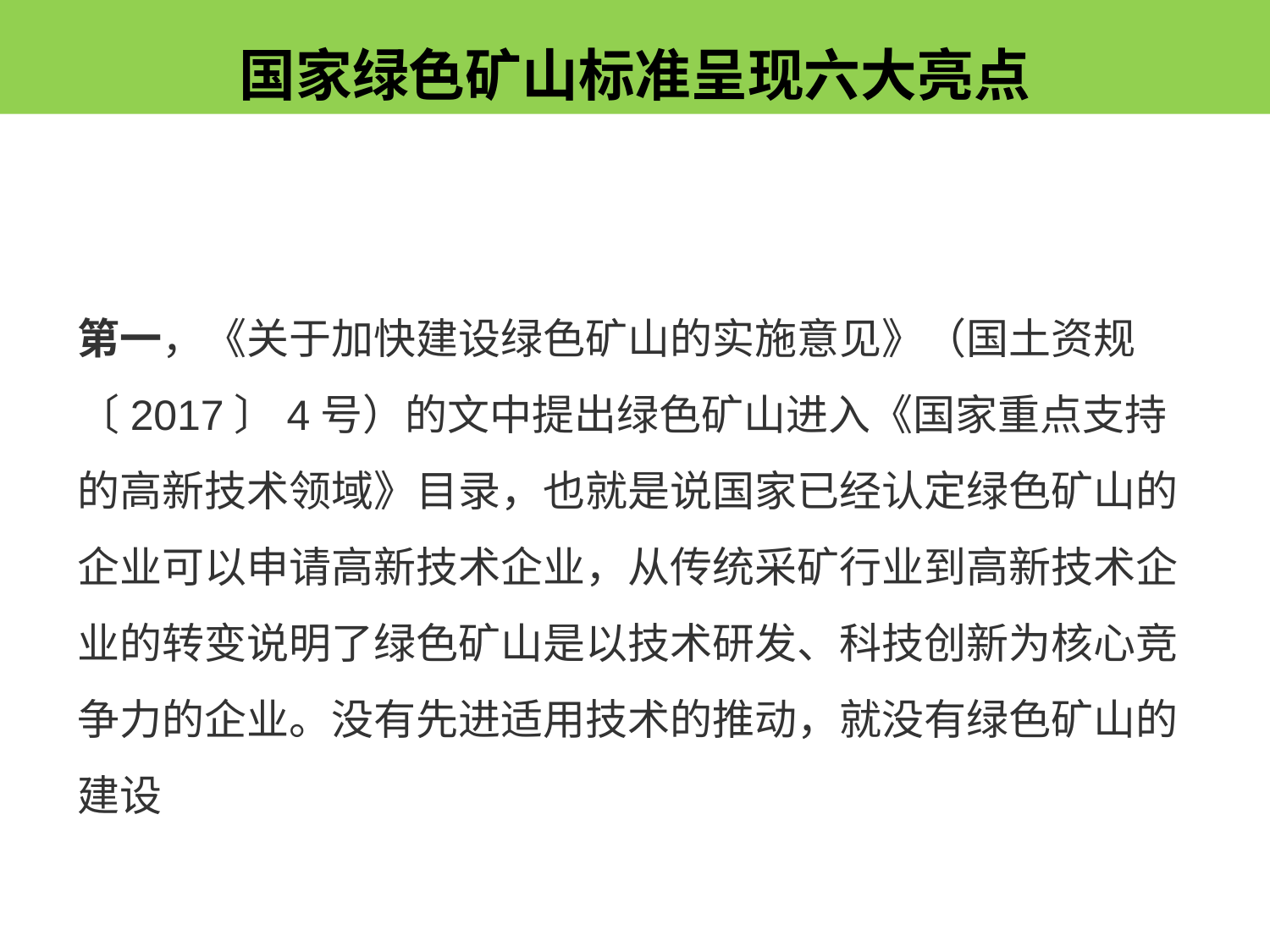

国家绿色矿山标准呈现六大亮点
第一，《关于加快建设绿色矿山的实施意见》（国土资规〔2017〕4号）的文中提出绿色矿山进入《国家重点支持的高新技术领域》目录，也就是说国家已经认定绿色矿山的企业可以申请高新技术企业，从传统采矿行业到高新技术企业的转变说明了绿色矿山是以技术研发、科技创新为核心竞争力的企业。没有先进适用技术的推动，就没有绿色矿山的建设